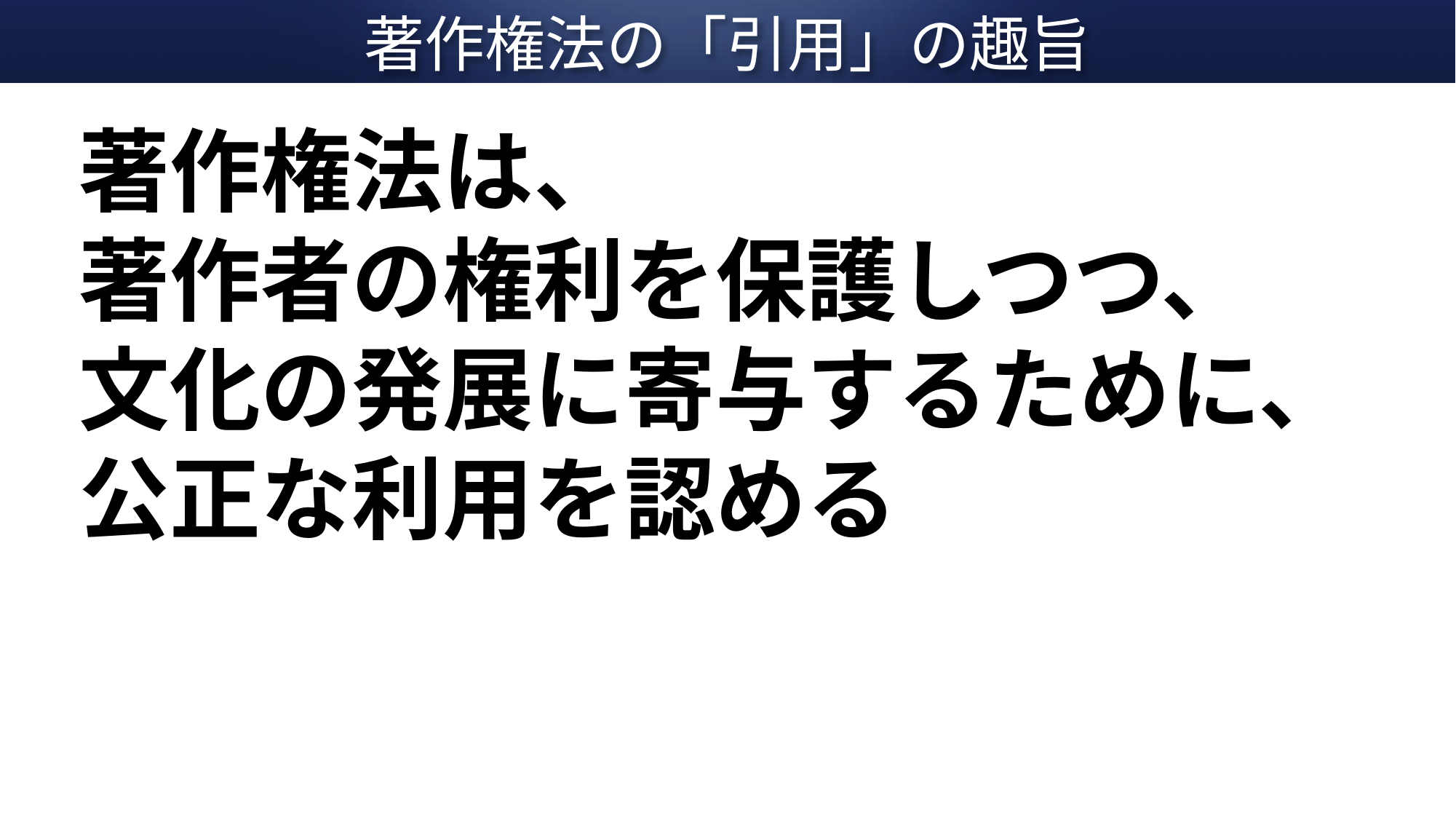

# 著作権法の「引用」の趣旨
著作権法は、
著作者の権利を保護しつつ、
文化の発展に寄与するために、
公正な利用を認める